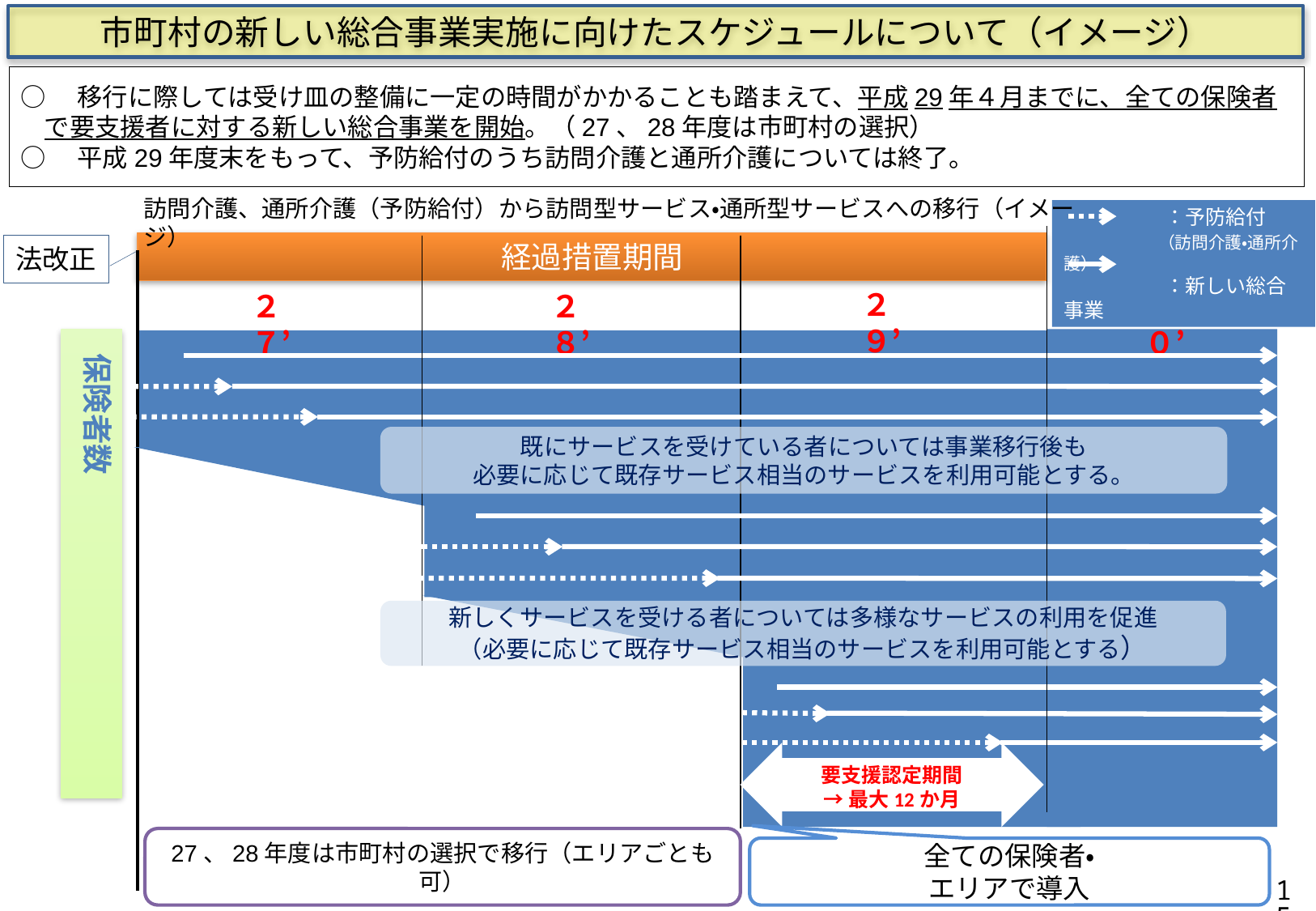

# 市町村の新しい総合事業実施に向けたスケジュールについて（イメージ）
○　移行に際しては受け皿の整備に一定の時間がかかることも踏まえて、平成29年４月までに、全ての保険者で要支援者に対する新しい総合事業を開始。（27、28年度は市町村の選択）
○　平成29年度末をもって、予防給付のうち訪問介護と通所介護については終了。
訪問介護、通所介護（予防給付）から訪問型サービス・通所型サービスへの移行（イメージ）
　　　　　：予防給付
　　　 　  （訪問介護・通所介護）
　　　　　：新しい総合事業
経過措置期間
法改正

２９’
２７’
２８’
３０’

保険者数

既にサービスを受けている者については事業移行後も
必要に応じて既存サービス相当のサービスを利用可能とする。

新しくサービスを受ける者については多様なサービスの利用を促進
（必要に応じて既存サービス相当のサービスを利用可能とする）

要支援認定期間
→最大12か月
27、28年度は市町村の選択で移行（エリアごとも可）
全ての保険者・
エリアで導入
15